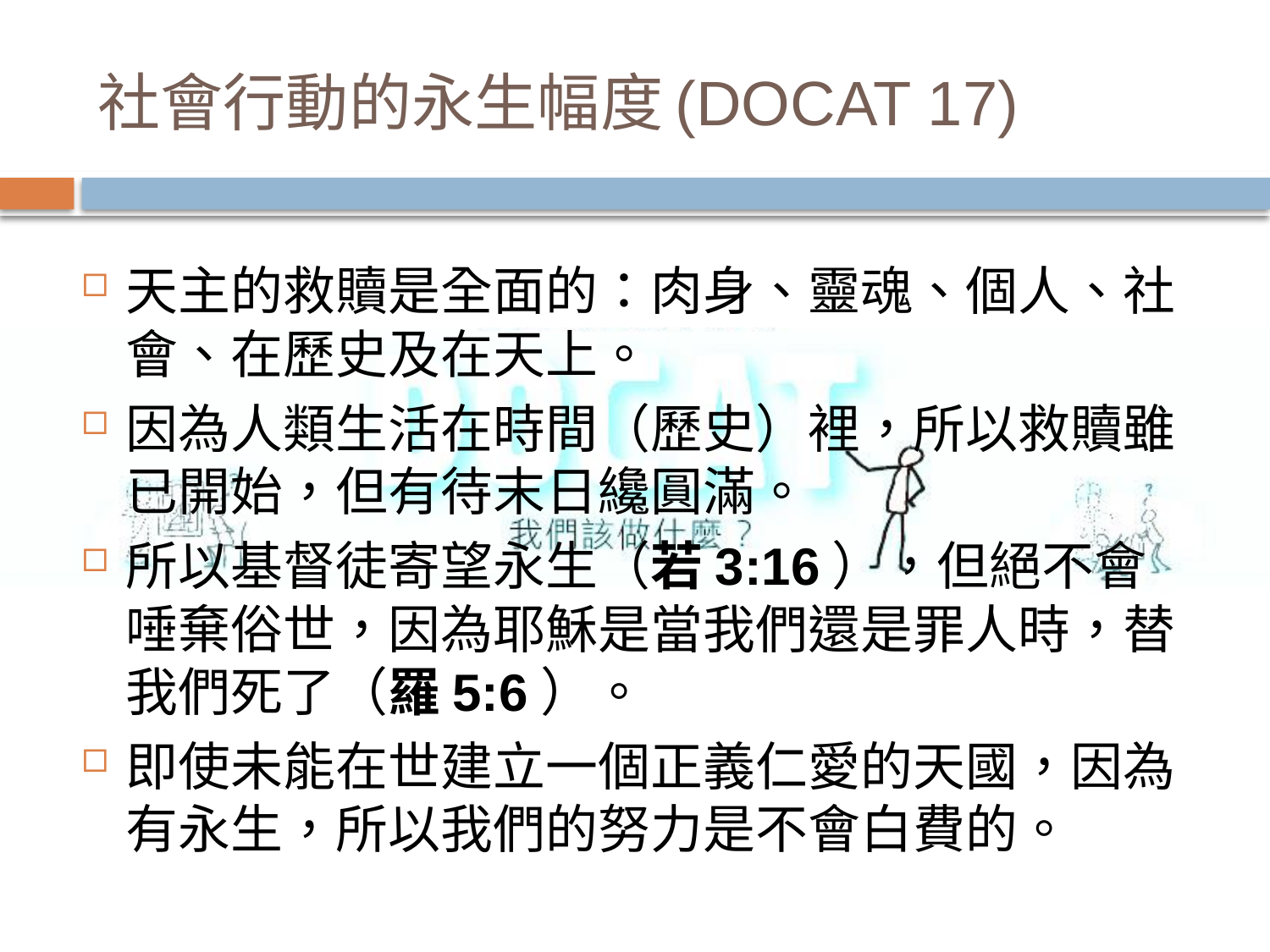

# 社會行動的永生幅度(DOCAT 17)
天主的救贖是全面的：肉身、靈魂、個人、社會、在歷史及在天上。
因為人類生活在時間（歷史）裡，所以救贖雖已開始，但有待末日纔圓滿。
所以基督徒寄望永生（若3:16），但絕不會唾棄俗世，因為耶穌是當我們還是罪人時，替我們死了（羅5:6）。
即使未能在世建立一個正義仁愛的天國，因為有永生，所以我們的努力是不會白費的。